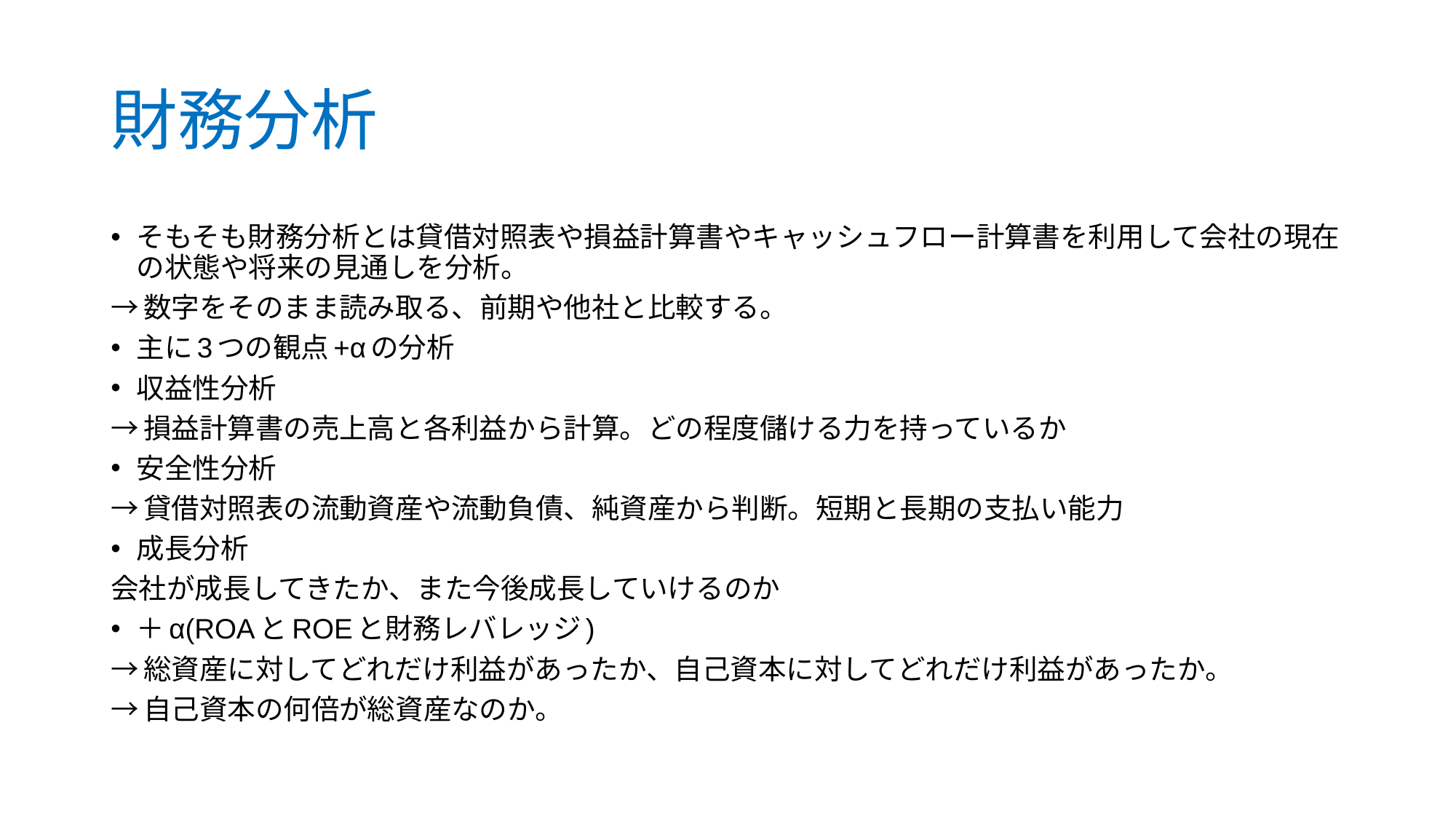

# 財務分析
そもそも財務分析とは貸借対照表や損益計算書やキャッシュフロー計算書を利用して会社の現在の状態や将来の見通しを分析。
→数字をそのまま読み取る、前期や他社と比較する。
主に3つの観点+αの分析
収益性分析
→損益計算書の売上高と各利益から計算。どの程度儲ける力を持っているか
安全性分析
→貸借対照表の流動資産や流動負債、純資産から判断。短期と長期の支払い能力
成長分析
会社が成長してきたか、また今後成長していけるのか
＋α(ROAとROEと財務レバレッジ)
→総資産に対してどれだけ利益があったか、自己資本に対してどれだけ利益があったか。
→自己資本の何倍が総資産なのか。